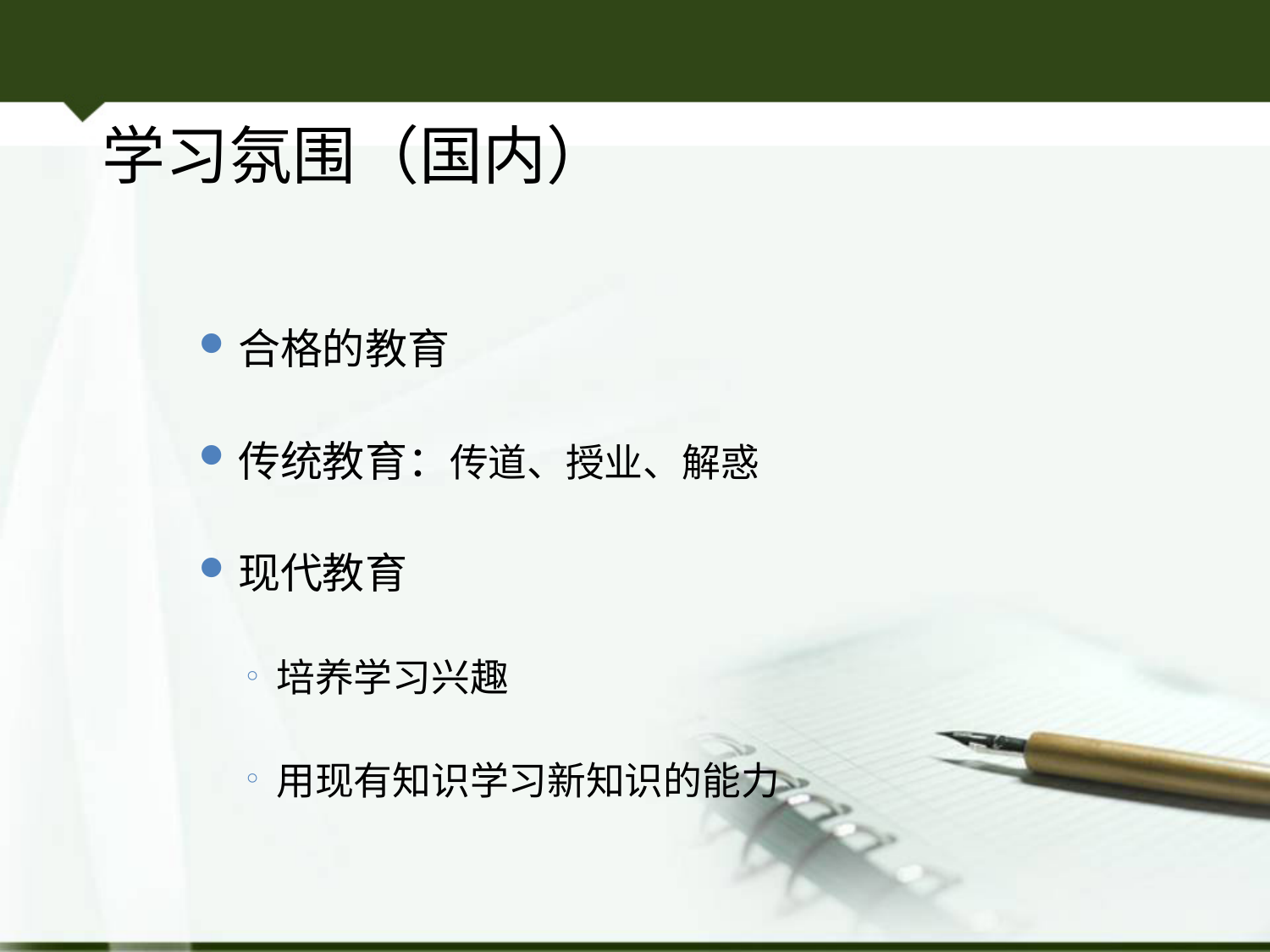

学习氛围（国内）
合格的教育
传统教育：传道、授业、解惑
现代教育
培养学习兴趣
用现有知识学习新知识的能力